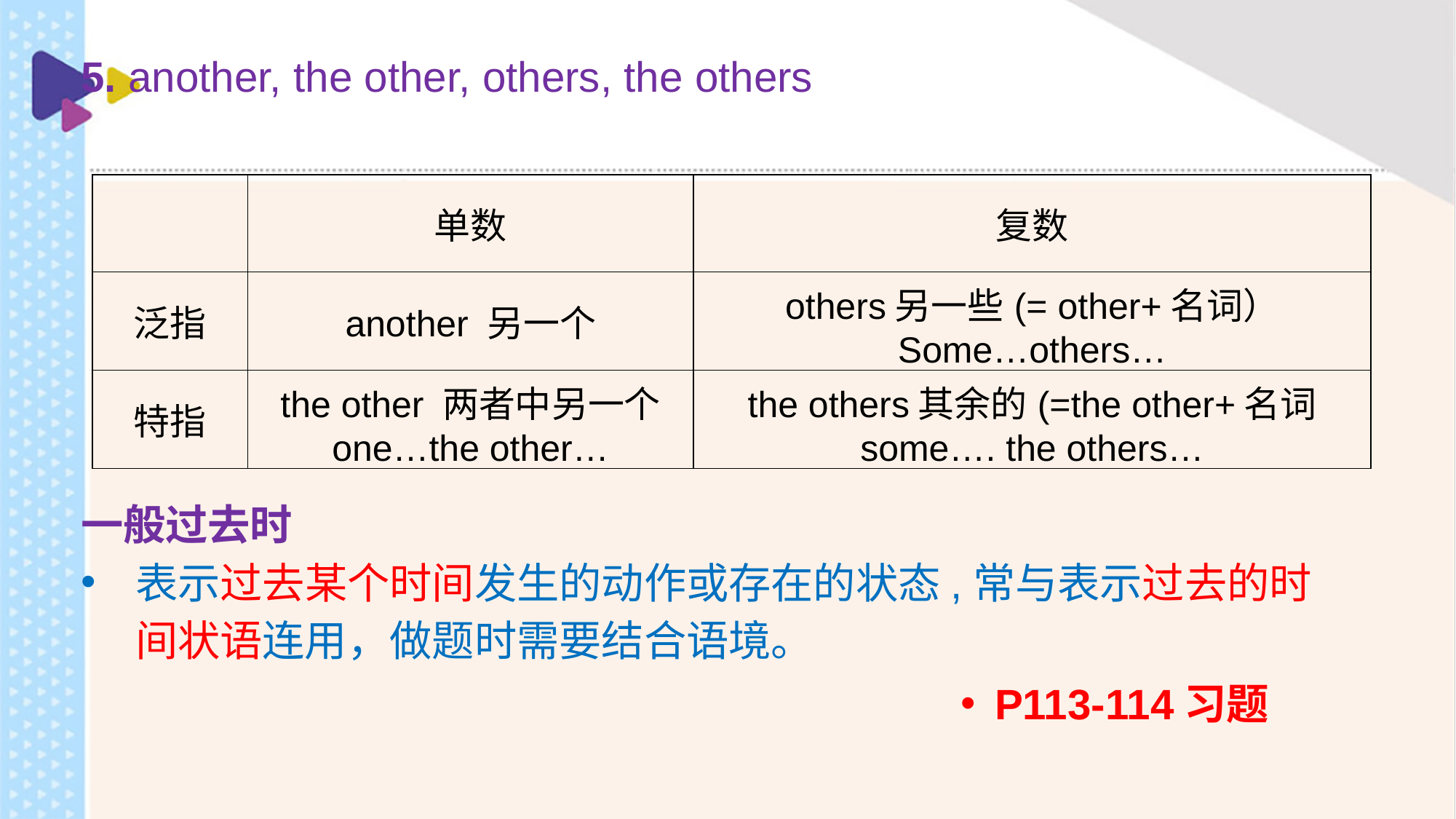

5. another, the other, others, the others
|  | 单数 | 复数 |
| --- | --- | --- |
| 泛指 | another 另一个 | others另一些(= other+名词） Some…others… |
| 特指 | the other 两者中另一个 one…the other… | the others其余的(=the other+名词 some…. the others… |
一般过去时
表示过去某个时间发生的动作或存在的状态,常与表示过去的时间状语连用，做题时需要结合语境。
P113-114习题